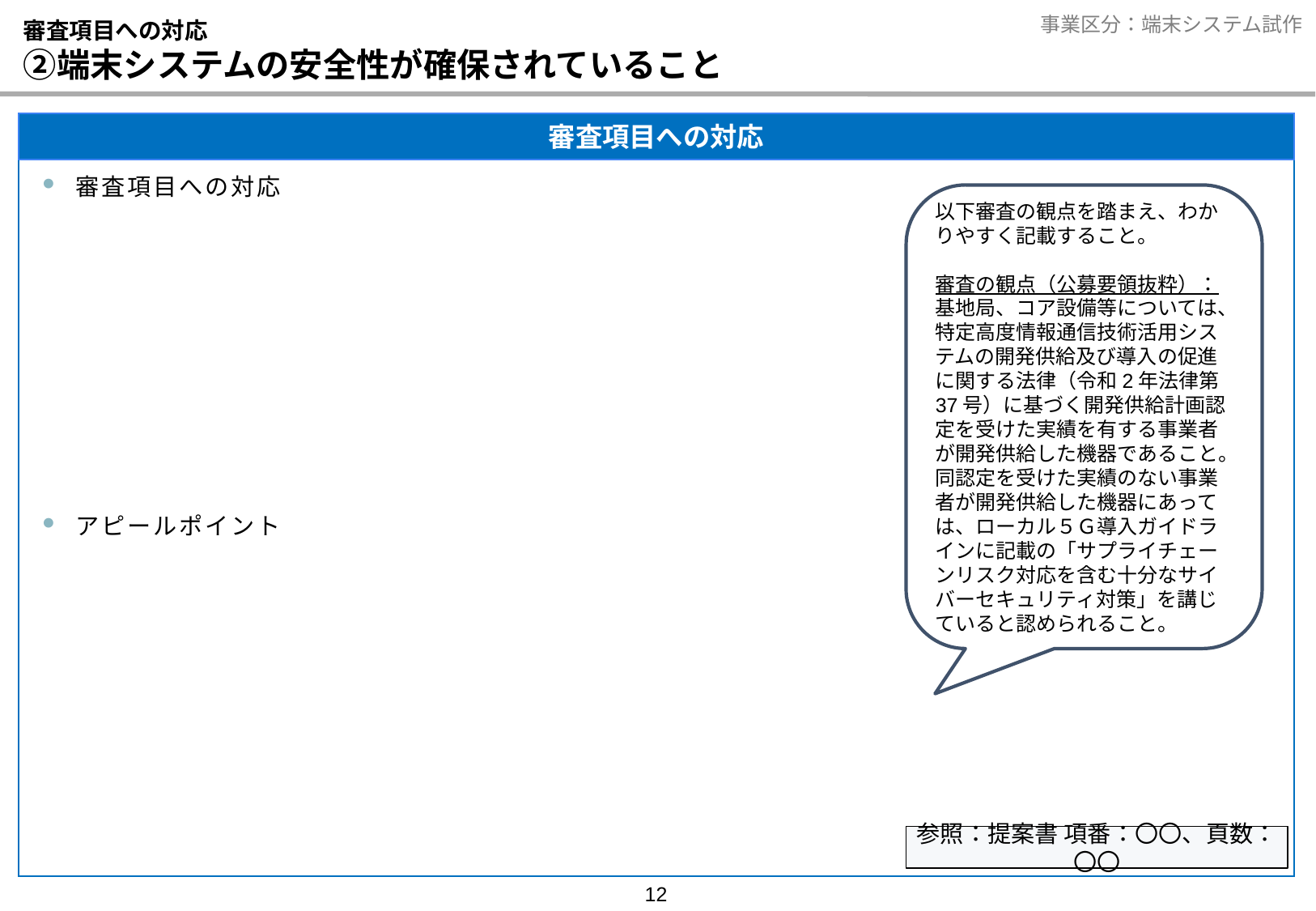

# 審査項目への対応 ②端末システムの安全性が確保されていること
審査項目への対応
審査項目への対応

アピールポイント

以下審査の観点を踏まえ、わかりやすく記載すること。

審査の観点（公募要領抜粋）：
基地局、コア設備等については、特定高度情報通信技術活用システムの開発供給及び導入の促進に関する法律（令和2年法律第37号）に基づく開発供給計画認定を受けた実績を有する事業者が開発供給した機器であること。
同認定を受けた実績のない事業者が開発供給した機器にあっては、ローカル５Ｇ導入ガイドラインに記載の「サプライチェーンリスク対応を含む十分なサイバーセキュリティ対策」を講じていると認められること。
参照：提案書 項番：〇〇、頁数：〇〇